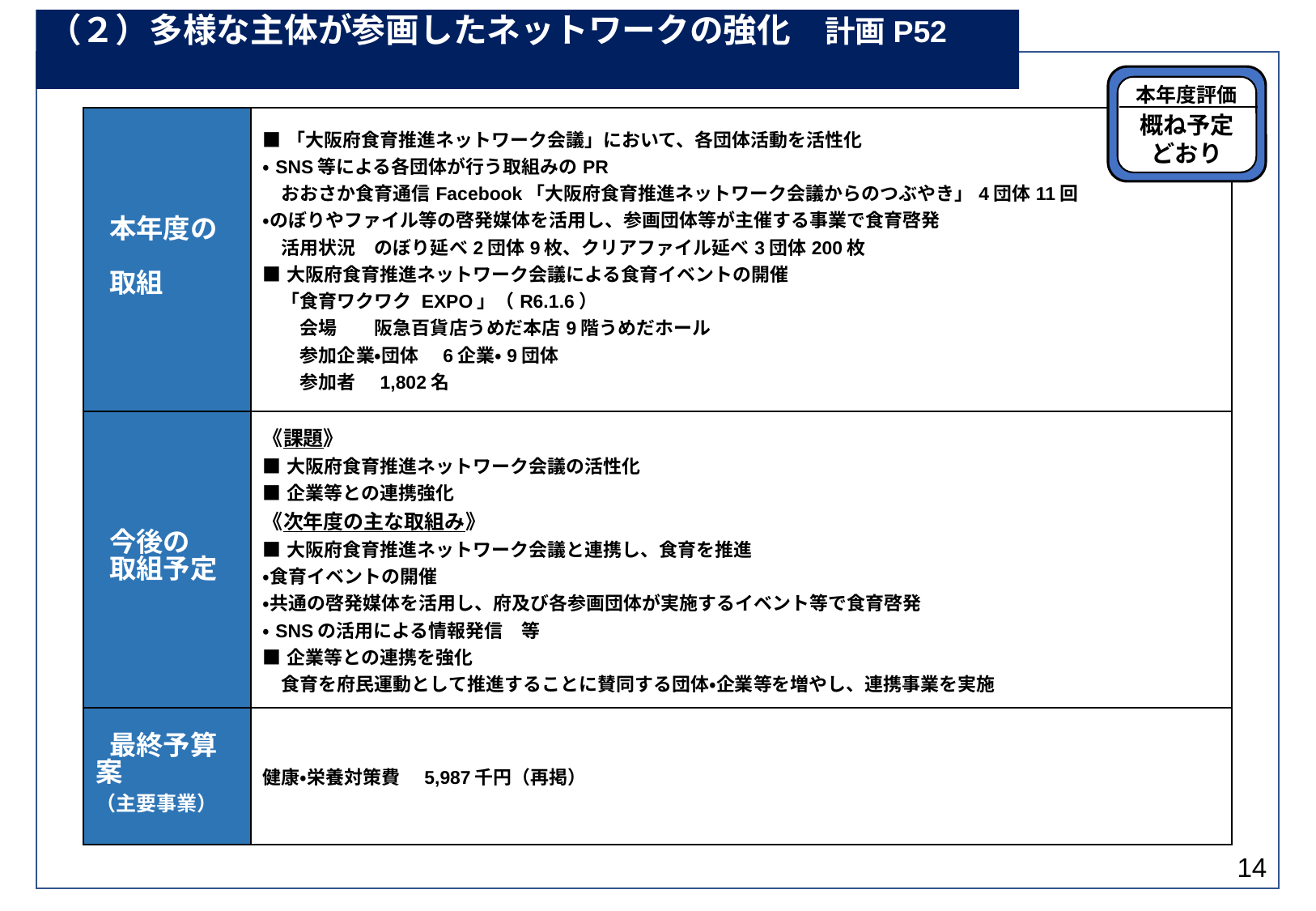

（２）多様な主体が参画したネットワークの強化　計画P52

本年度評価

概ね予定
どおり
| 本年度の 取組 | ■「大阪府食育推進ネットワーク会議」において、各団体活動を活性化 ・SNS等による各団体が行う取組みのPR 　おおさか食育通信Facebook「大阪府食育推進ネットワーク会議からのつぶやき」4団体11回 ・のぼりやファイル等の啓発媒体を活用し、参画団体等が主催する事業で食育啓発 　活用状況　のぼり延べ2団体9枚、クリアファイル延べ3団体200枚 ■大阪府食育推進ネットワーク会議による食育イベントの開催 　「食育ワクワク EXPO」（R6.1.6） 　　会場　　阪急百貨店うめだ本店9階うめだホール 　　参加企業・団体　6企業・9団体 　　参加者　1,802名 |
| --- | --- |
| 今後の 取組予定 | 《課題》 ■大阪府食育推進ネットワーク会議の活性化 ■企業等との連携強化 《次年度の主な取組み》 ■大阪府食育推進ネットワーク会議と連携し、食育を推進 ・食育イベントの開催 ・共通の啓発媒体を活用し、府及び各参画団体が実施するイベント等で食育啓発 ・SNSの活用による情報発信　等 ■企業等との連携を強化 　食育を府民運動として推進することに賛同する団体・企業等を増やし、連携事業を実施 |
| 最終予算案 （主要事業） | 健康・栄養対策費　5,987千円（再掲） |
概ね予定どおり
概ね予定どおり
14